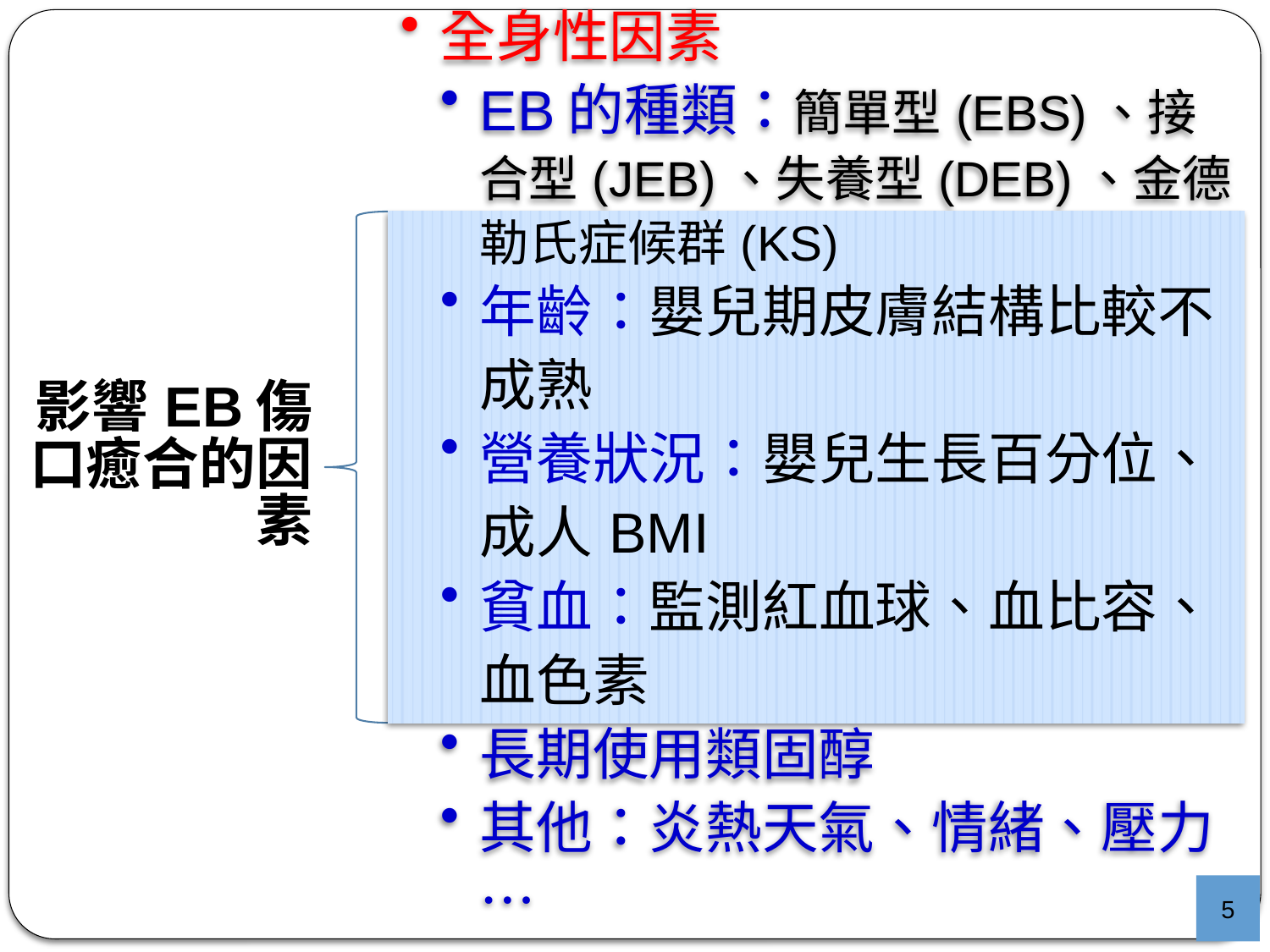

影響EB傷口癒合的因素
全身性因素
EB的種類：簡單型(EBS)、接合型(JEB)、失養型(DEB)、金德勒氏症候群(KS)
營養狀況：嬰兒生長百分位、成人BMI
貧血：監測紅血球、血比容、血色素
長期使用類固醇

5